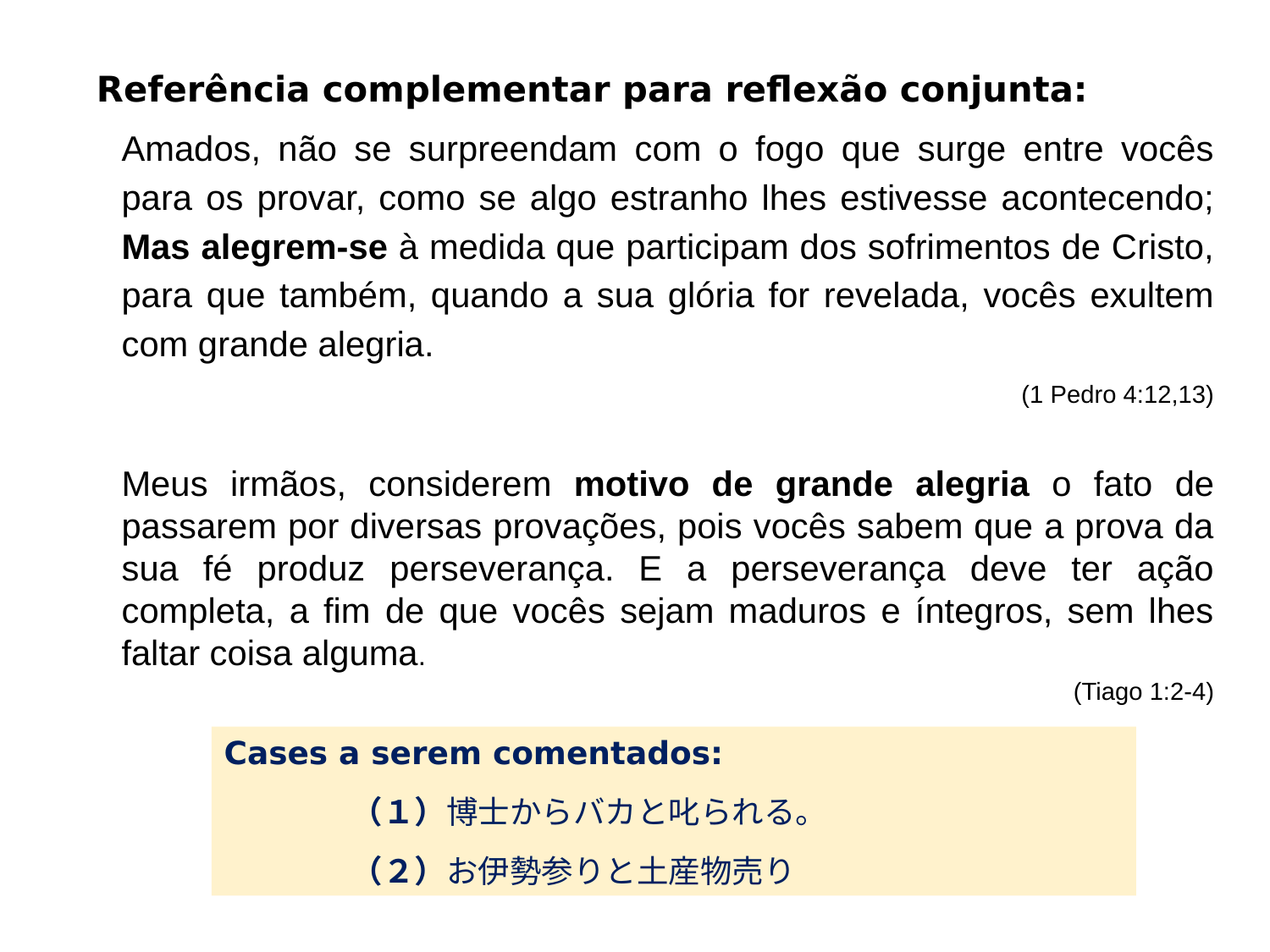

Referência complementar para reflexão conjunta:
Amados, não se surpreendam com o fogo que surge entre vocês para os provar, como se algo estranho lhes estivesse acontecendo; Mas alegrem-se à medida que participam dos sofrimentos de Cristo, para que também, quando a sua glória for revelada, vocês exultem com grande alegria.
(1 Pedro 4:12,13)

Meus irmãos, considerem motivo de grande alegria o fato de passarem por diversas provações, pois vocês sabem que a prova da sua fé produz perseverança. E a perseverança deve ter ação completa, a fim de que vocês sejam maduros e íntegros, sem lhes faltar coisa alguma.
 (Tiago 1:2-4)
Cases a serem comentados:
（１）博士からバカと叱られる。
（２）お伊勢参りと土産物売り